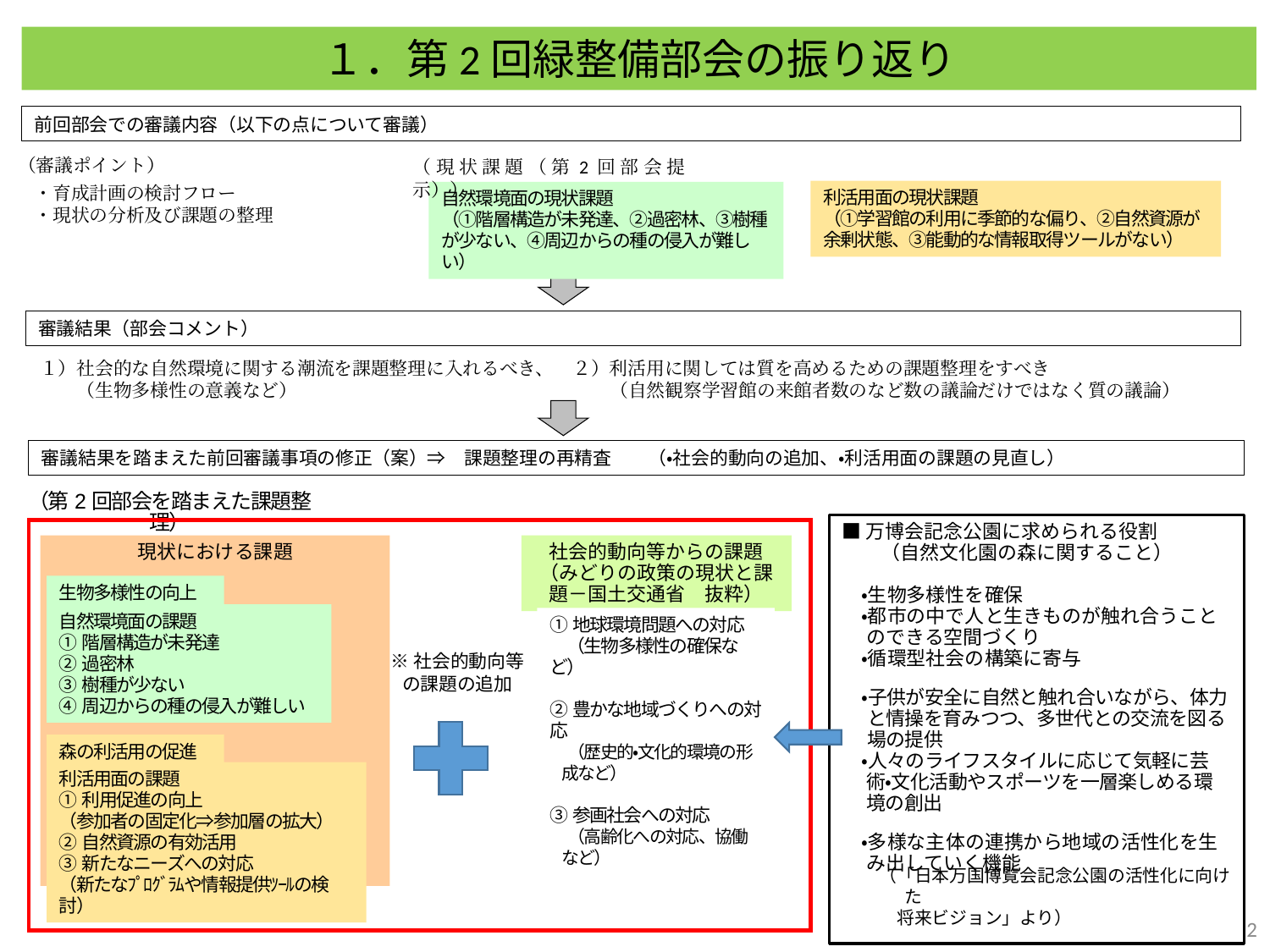

１．第2回緑整備部会の振り返り
前回部会での審議内容（以下の点について審議）
（審議ポイント）
（現状課題（第2回部会提示））
・育成計画の検討フロー
・現状の分析及び課題の整理
利活用面の現状課題
（①学習館の利用に季節的な偏り、②自然資源が余剰状態、③能動的な情報取得ツールがない）
自然環境面の現状課題
（①階層構造が未発達、②過密林、③樹種が少ない、④周辺からの種の侵入が難しい）

審議結果（部会コメント）
１）社会的な自然環境に関する潮流を課題整理に入れるべき、　２）利活用に関しては質を高めるための課題整理をすべき
　　（生物多様性の意義など）　　　　　　　　　　　　　　　　　（自然観察学習館の来館者数のなど数の議論だけではなく質の議論）

審議結果を踏まえた前回審議事項の修正（案）⇒　課題整理の再精査　　（・社会的動向の追加、・利活用面の課題の見直し）
（第2回部会を踏まえた課題整理）
■万博会記念公園に求められる役割
　　（自然文化園の森に関すること）

　・生物多様性を確保
　・都市の中で人と生きものが触れ合うことのできる空間づくり
　・循環型社会の構築に寄与

　・子供が安全に自然と触れ合いながら、体力と情操を育みつつ、多世代との交流を図る場の提供
　・人々のライフスタイルに応じて気軽に芸術・文化活動やスポーツを一層楽しめる環境の創出

　・多様な主体の連携から地域の活性化を生み出していく機能

現状における課題

生物多様性の向上
自然環境面の課題
①階層構造が未発達
②過密林
③樹種が少ない
④周辺からの種の侵入が難しい
森の利活用の促進
利活用面の課題
①利用促進の向上
（参加者の固定化⇒参加層の拡大）
②自然資源の有効活用
③新たなニーズへの対応
（新たなﾌﾟﾛｸﾞﾗﾑや情報提供ﾂｰﾙの検討）
社会的動向等からの課題
（みどりの政策の現状と課題－国土交通省　抜粋）
①地球環境問題への対応
　（生物多様性の確保など）

②豊かな地域づくりへの対応
　（歴史的・文化的環境の形成など）

③参画社会への対応
　（高齢化への対応、協働など）
※社会的動向等の課題の追加

（「日本万国博覧会記念公園の活性化に向けた
　将来ビジョン」より）
2